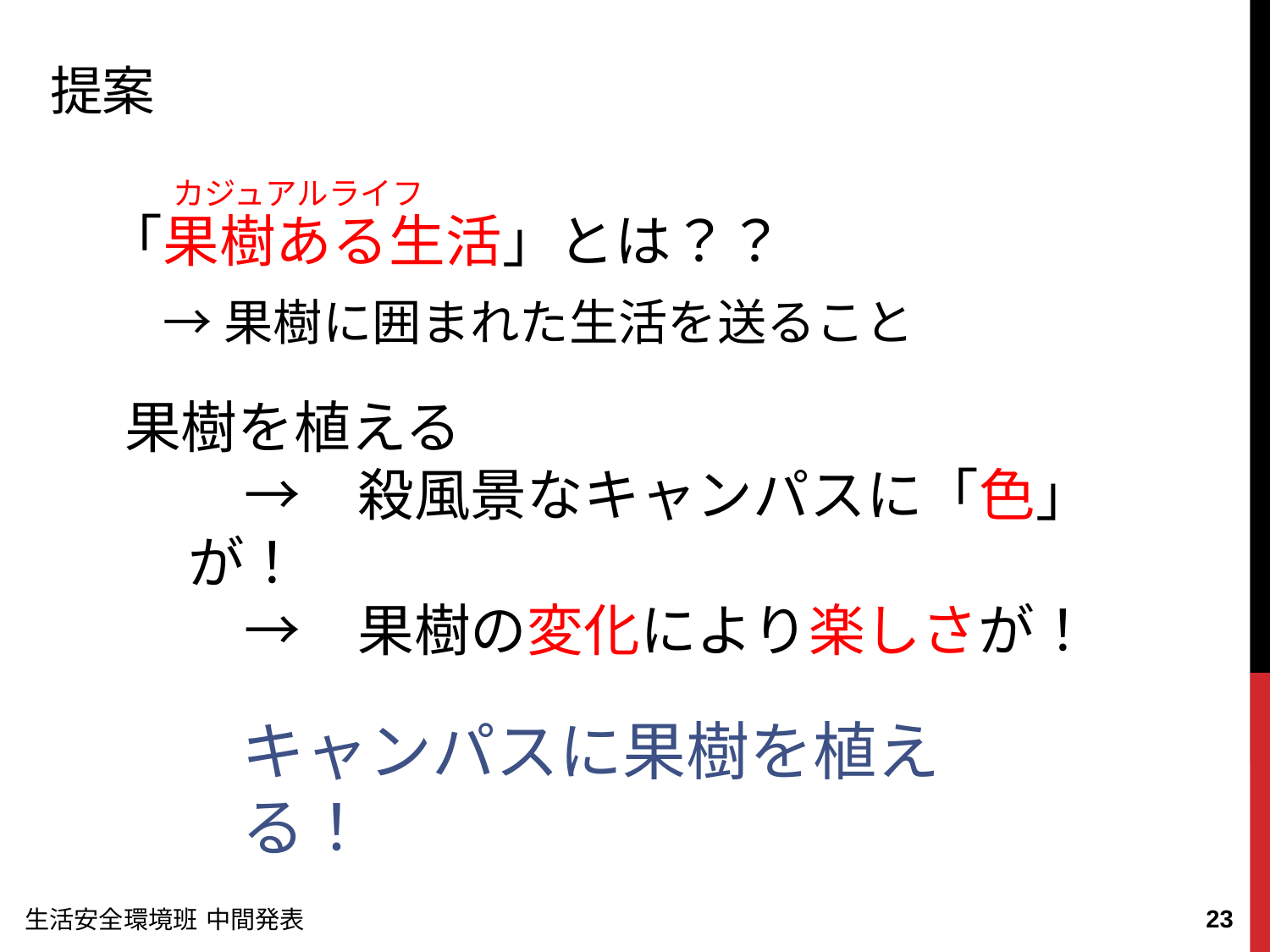

提案
カジュアルライフ
「果樹ある生活」とは？？
→果樹に囲まれた生活を送ること
果樹を植える
　→　殺風景なキャンパスに「色」が！
　→　果樹の変化により楽しさが！
キャンパスに果樹を植える！
23
生活安全環境班 中間発表